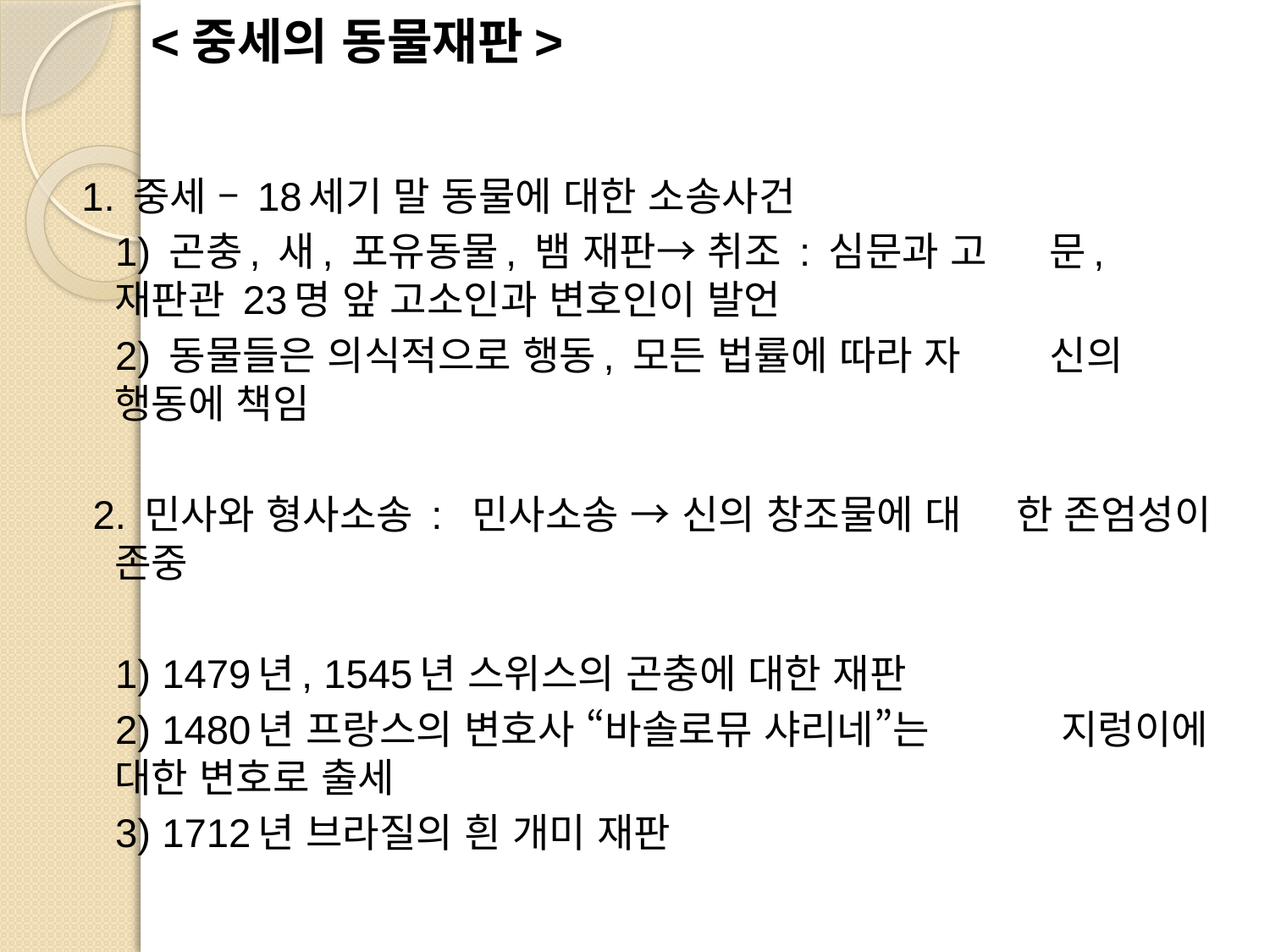

# <중세의 동물재판>

1. 중세 – 18세기 말 동물에 대한 소송사건
   1) 곤충, 새, 포유동물, 뱀 재판→ 취조 : 심문과 고  	   문, 재판관 23명 앞 고소인과 변호인이 발언
   2) 동물들은 의식적으로 행동, 모든 법률에 따라 자	   신의 행동에 책임

 2. 민사와 형사소송 :  민사소송 → 신의 창조물에 대  							한 존엄성이 존중

   1) 1479년, 1545년 스위스의 곤충에 대한 재판
   2) 1480년 프랑스의 변호사 “바솔로뮤 샤리네”는  	    지렁이에 대한 변호로 출세
   3) 1712년 브라질의 흰 개미 재판